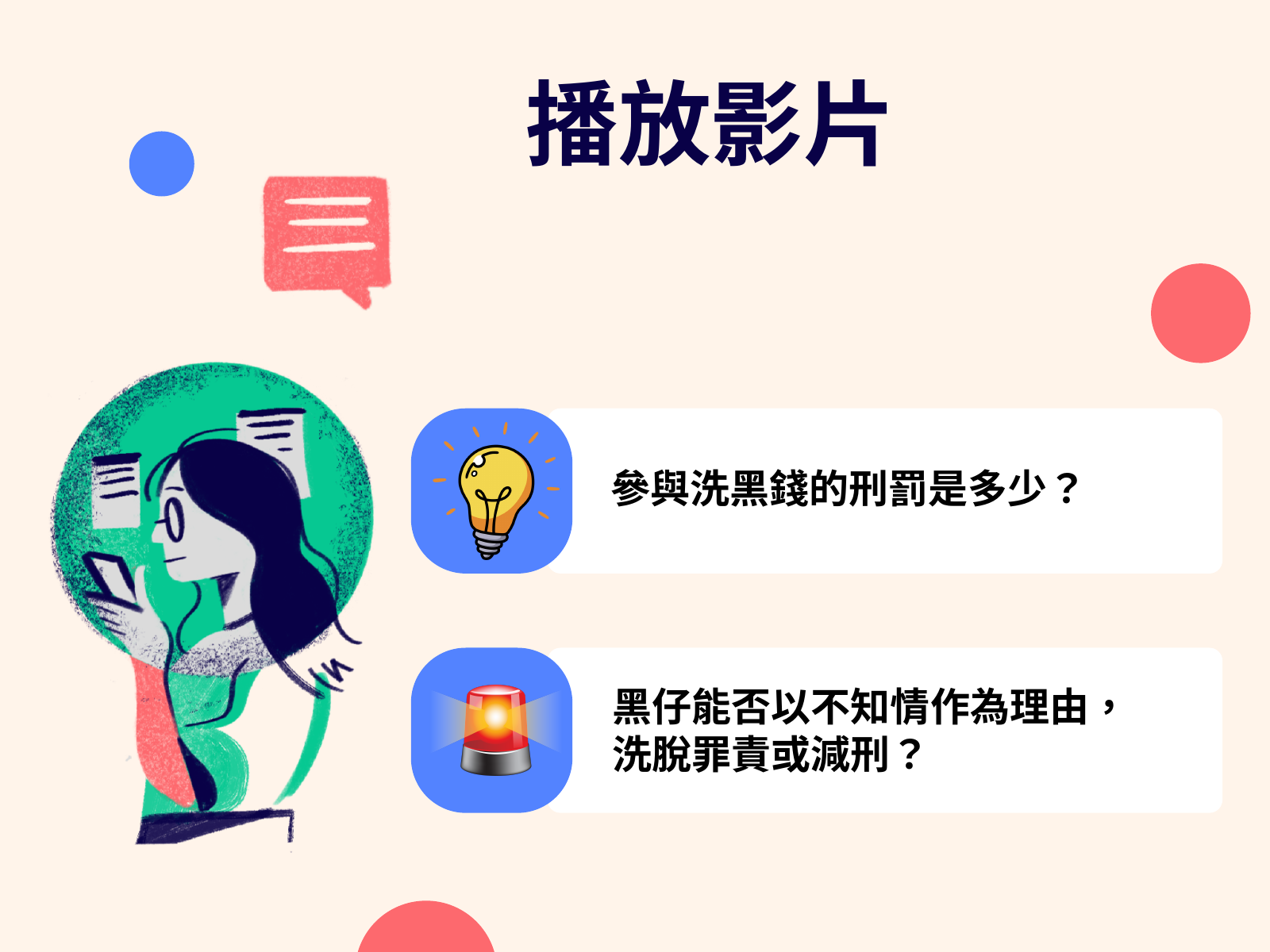

播放影片

參與洗黑錢的刑罰是多少？

黑仔能否以不知情作為理由，
洗脫罪責或減刑？